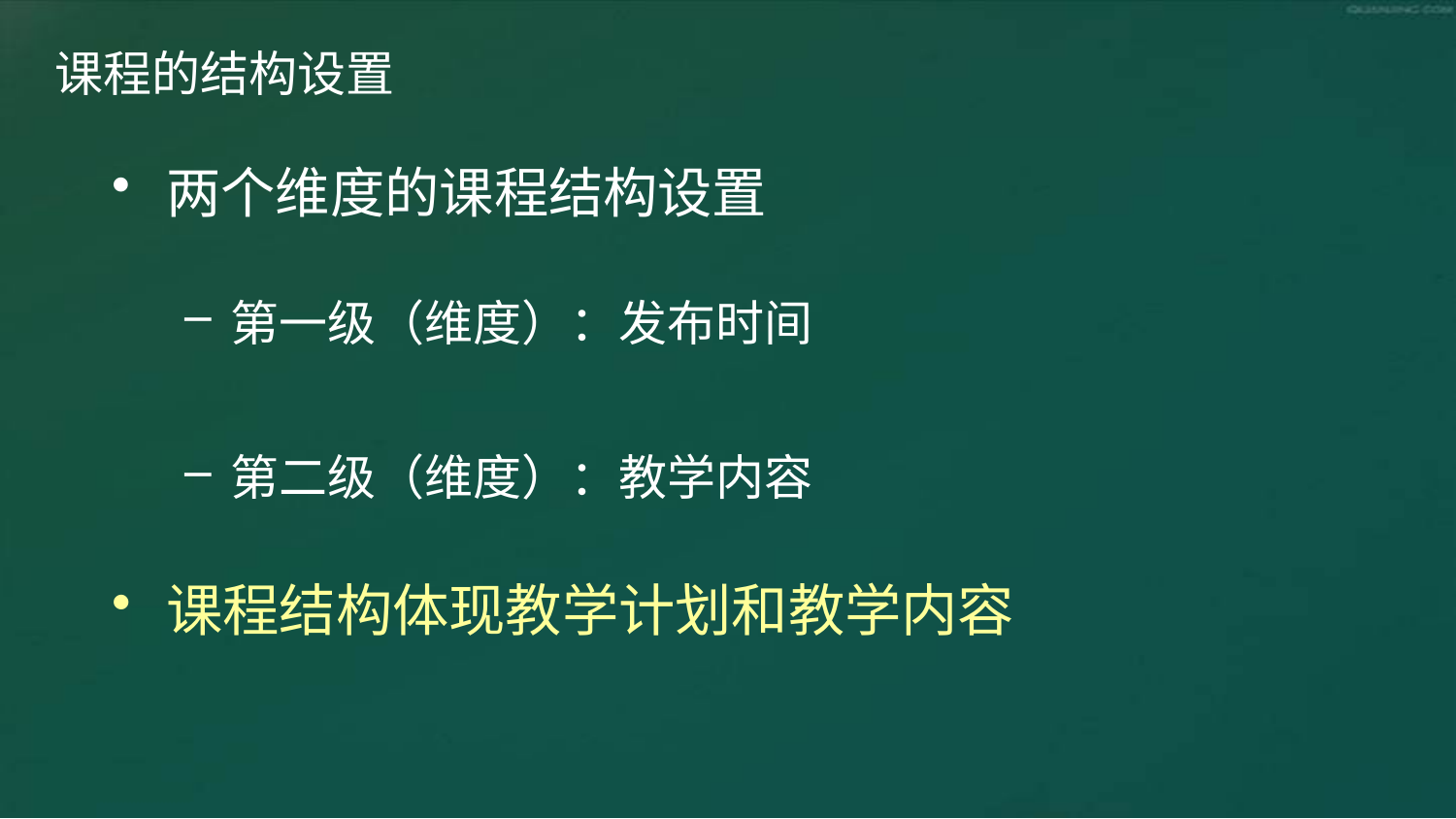

# 课程的结构设置
两个维度的课程结构设置
第一级（维度）：发布时间

第二级（维度）：教学内容
课程结构体现教学计划和教学内容